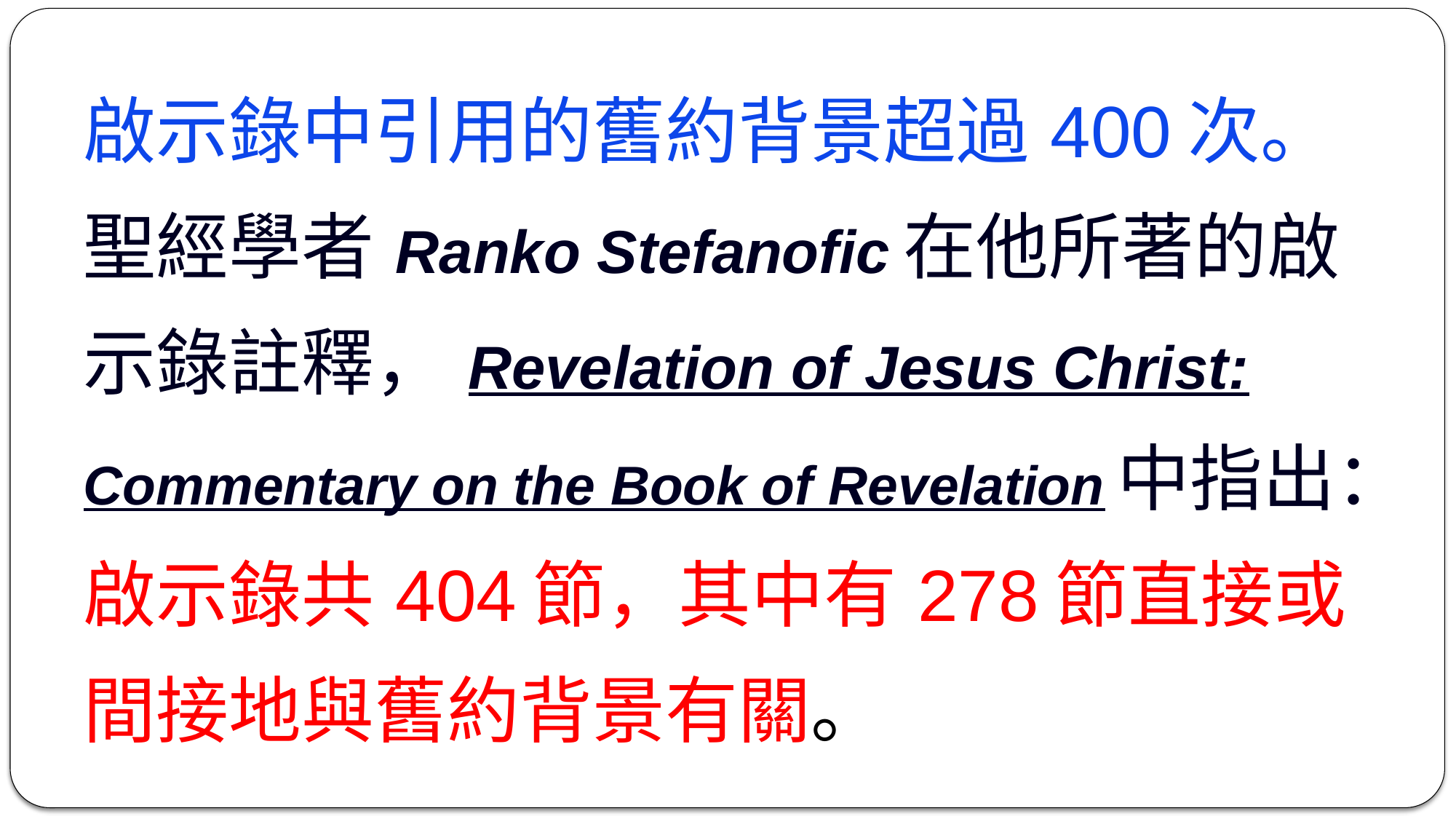

啟示錄中引用的舊約背景超過400次。聖經學者Ranko Stefanofic在他所著的啟示錄註釋，Revelation of Jesus Christ: Commentary on the Book of Revelation中指出：啟示錄共404節，其中有278節直接或間接地與舊約背景有關。